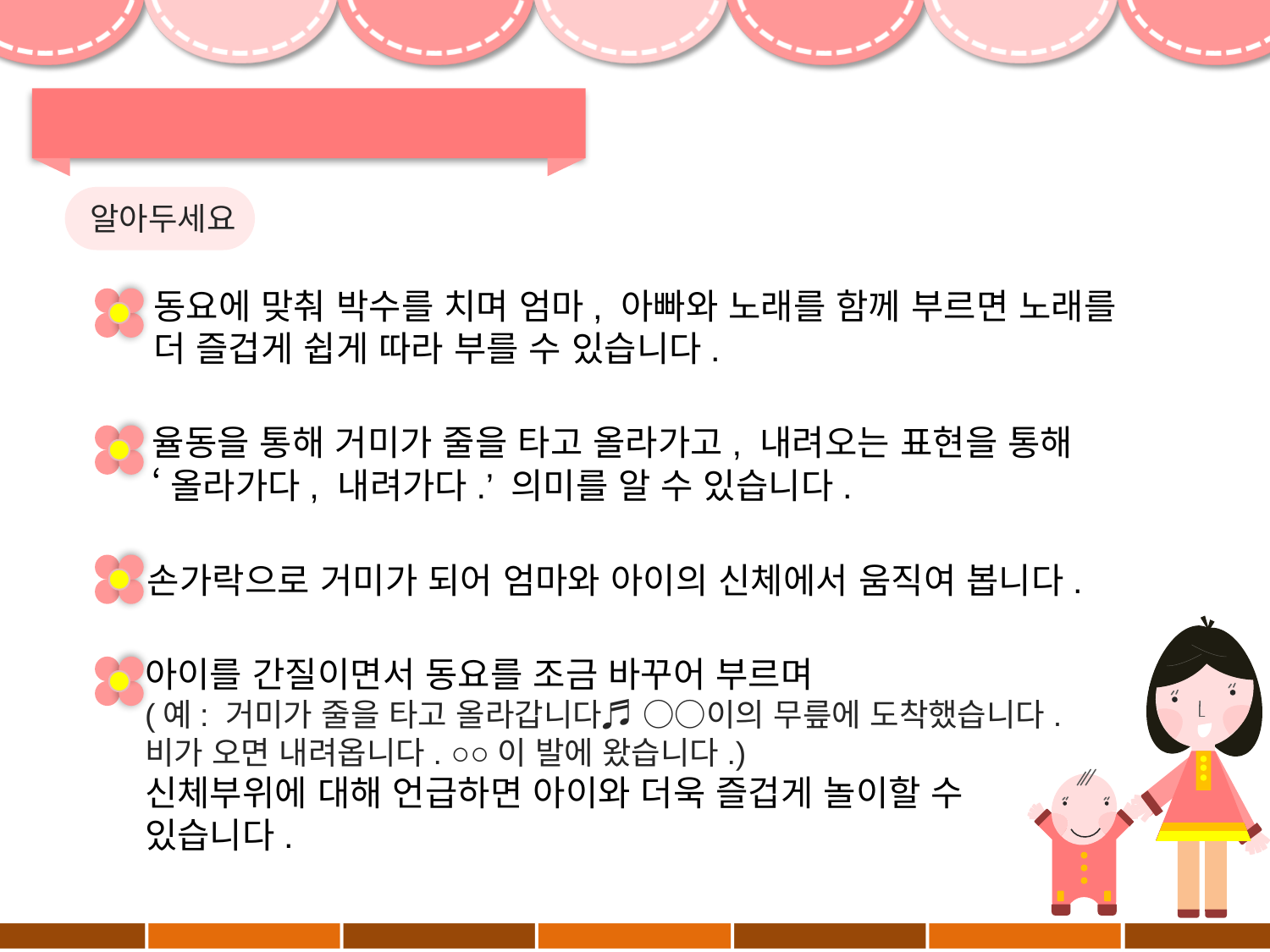

알아두세요
동요에 맞춰 박수를 치며 엄마, 아빠와 노래를 함께 부르면 노래를
더 즐겁게 쉽게 따라 부를 수 있습니다.

율동을 통해 거미가 줄을 타고 올라가고, 내려오는 표현을 통해
‘올라가다, 내려가다.’ 의미를 알 수 있습니다.

손가락으로 거미가 되어 엄마와 아이의 신체에서 움직여 봅니다.

아이를 간질이면서 동요를 조금 바꾸어 부르며
(예: 거미가 줄을 타고 올라갑니다♬ ○○이의 무릎에 도착했습니다.
비가 오면 내려옵니다. ○○이 발에 왔습니다.)
신체부위에 대해 언급하면 아이와 더욱 즐겁게 놀이할 수
있습니다.